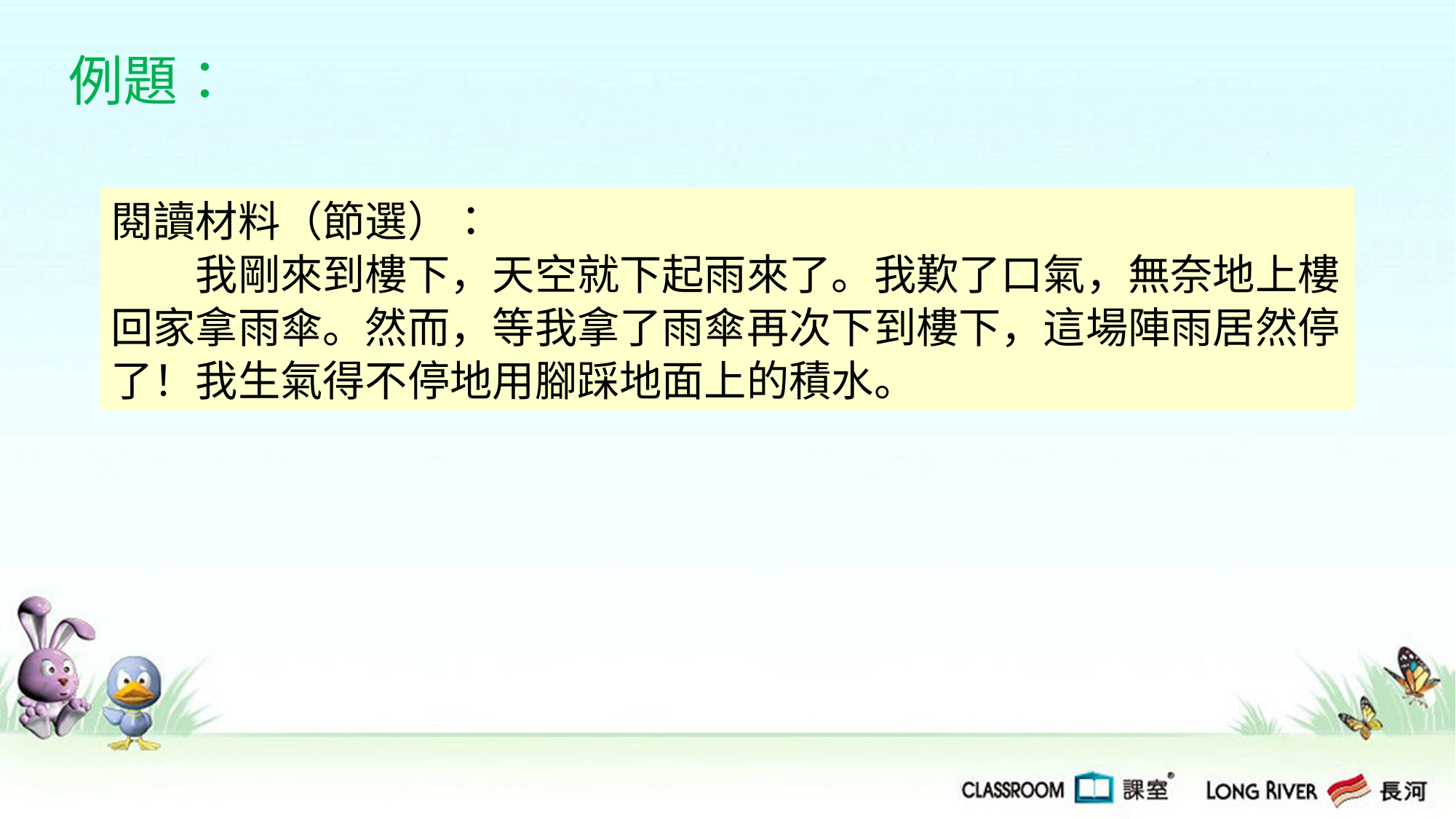

例題：
閱讀材料（節選）：
　　我剛來到樓下，天空就下起雨來了。我歎了口氣，無奈地上樓回家拿雨傘。然而，等我拿了雨傘再次下到樓下，這場陣雨居然停了！我生氣得不停地用腳踩地面上的積水。